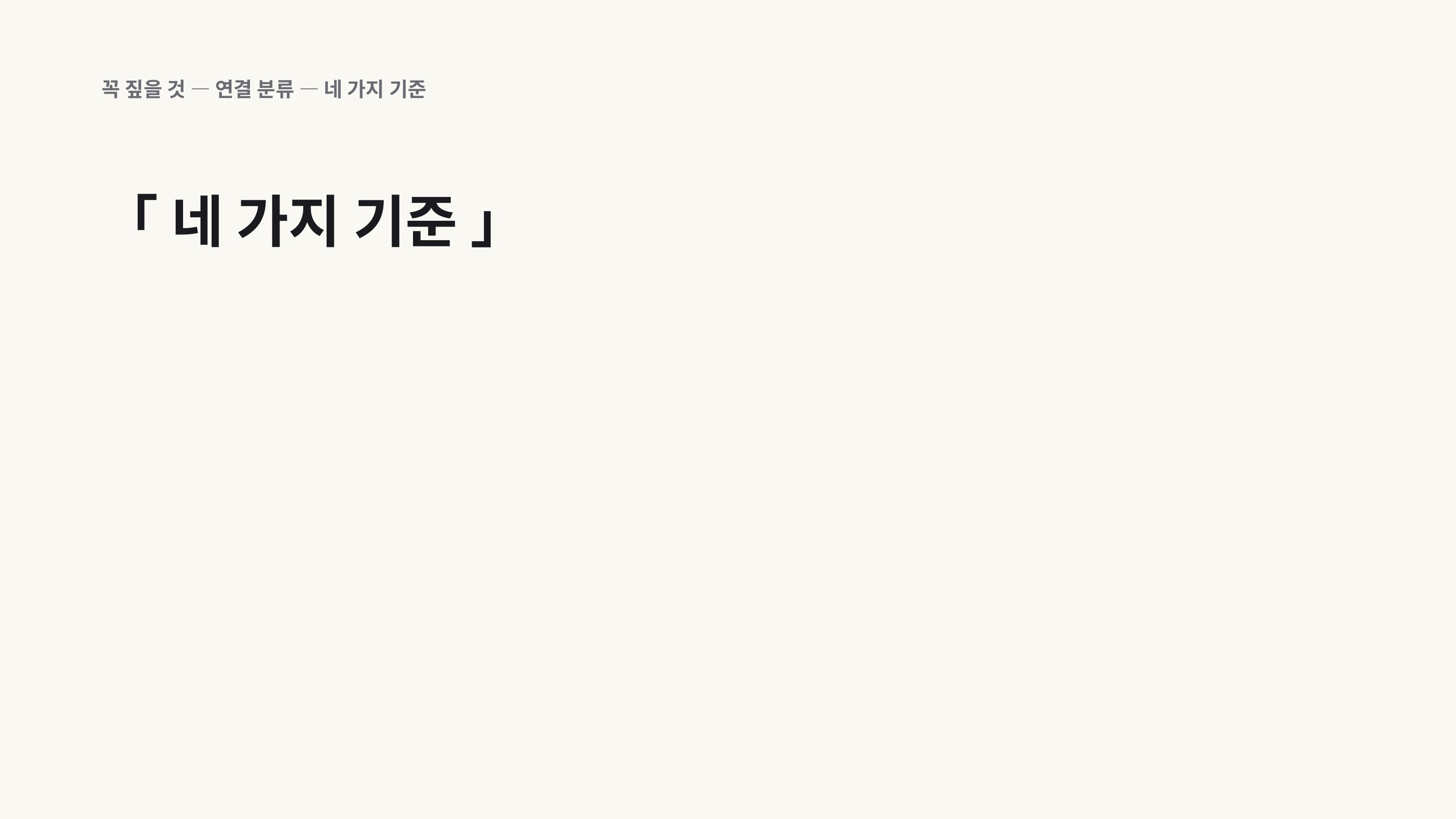

꼭 짚을 것 — 연결 분류 — 네 가지 기준
「 네 가지 기준 」